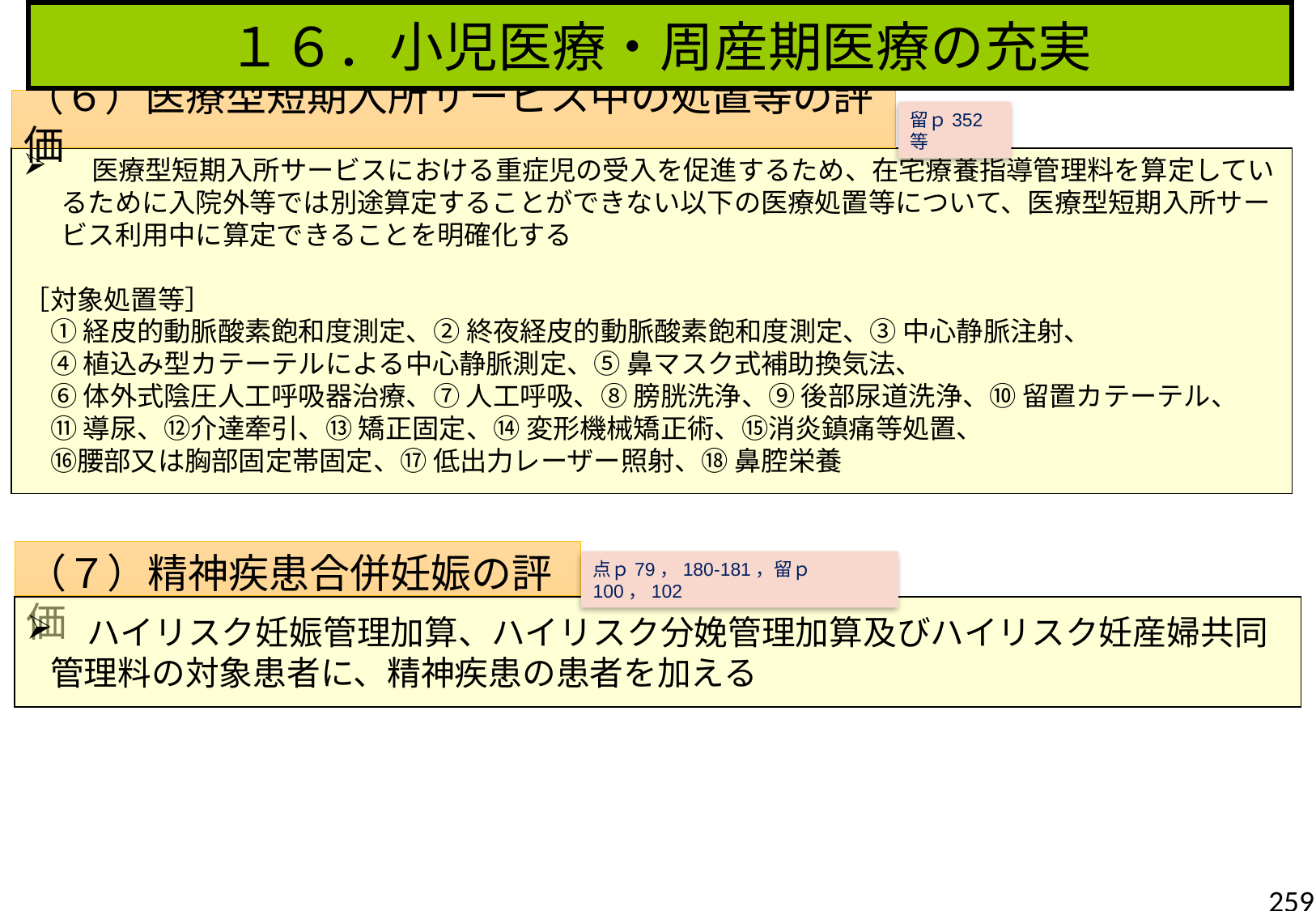

１６．小児医療・周産期医療の充実
（６）医療型短期入所サービス中の処置等の評価
留ｐ352等
　医療型短期入所サービスにおける重症児の受入を促進するため、在宅療養指導管理料を算定しているために入院外等では別途算定することができない以下の医療処置等について、医療型短期入所サービス利用中に算定できることを明確化する

［対象処置等］
　① 経皮的動脈酸素飽和度測定、② 終夜経皮的動脈酸素飽和度測定、③ 中心静脈注射、
　④ 植込み型カテーテルによる中心静脈測定、⑤ 鼻マスク式補助換気法、
　⑥ 体外式陰圧人工呼吸器治療、⑦ 人工呼吸、⑧ 膀胱洗浄、⑨ 後部尿道洗浄、⑩ 留置カテーテル、
　⑪ 導尿、⑫介達牽引、⑬ 矯正固定、⑭ 変形機械矯正術、⑮消炎鎮痛等処置、
　⑯腰部又は胸部固定帯固定、⑰ 低出力レーザー照射、⑱ 鼻腔栄養

（７）精神疾患合併妊娠の評価
点ｐ79，180-181，留ｐ100，102
　ハイリスク妊娠管理加算、ハイリスク分娩管理加算及びハイリスク妊産婦共同管理料の対象患者に、精神疾患の患者を加える
259